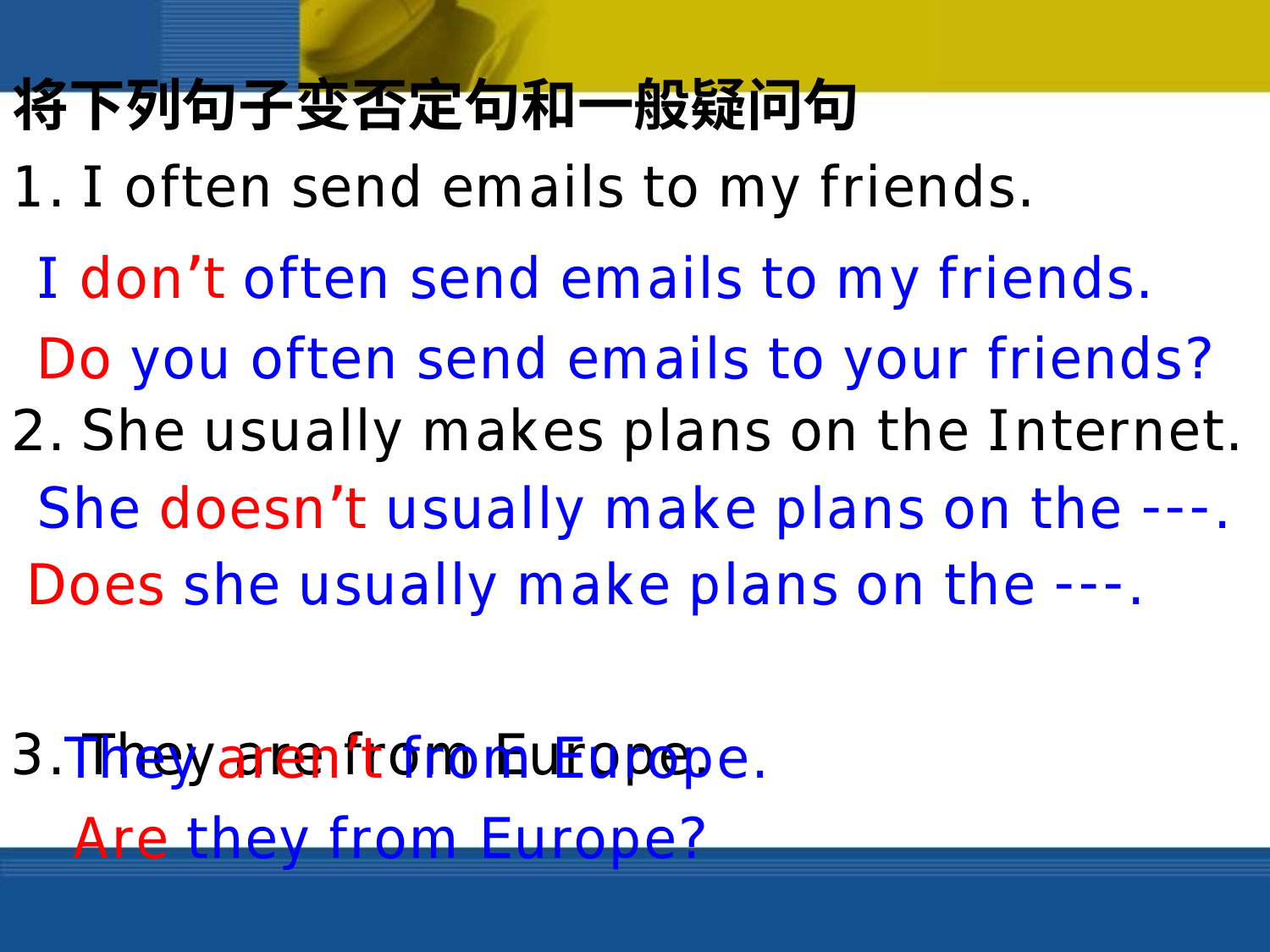

将下列句子变否定句和一般疑问句
 I often send emails to my friends.

2. She usually makes plans on the Internet.

3. They are from Europe.
I don’t often send emails to my friends.
Do you often send emails to your friends?
She doesn’t usually make plans on the ---.
Does she usually make plans on the ---.
They aren’t from Europe.
Are they from Europe?